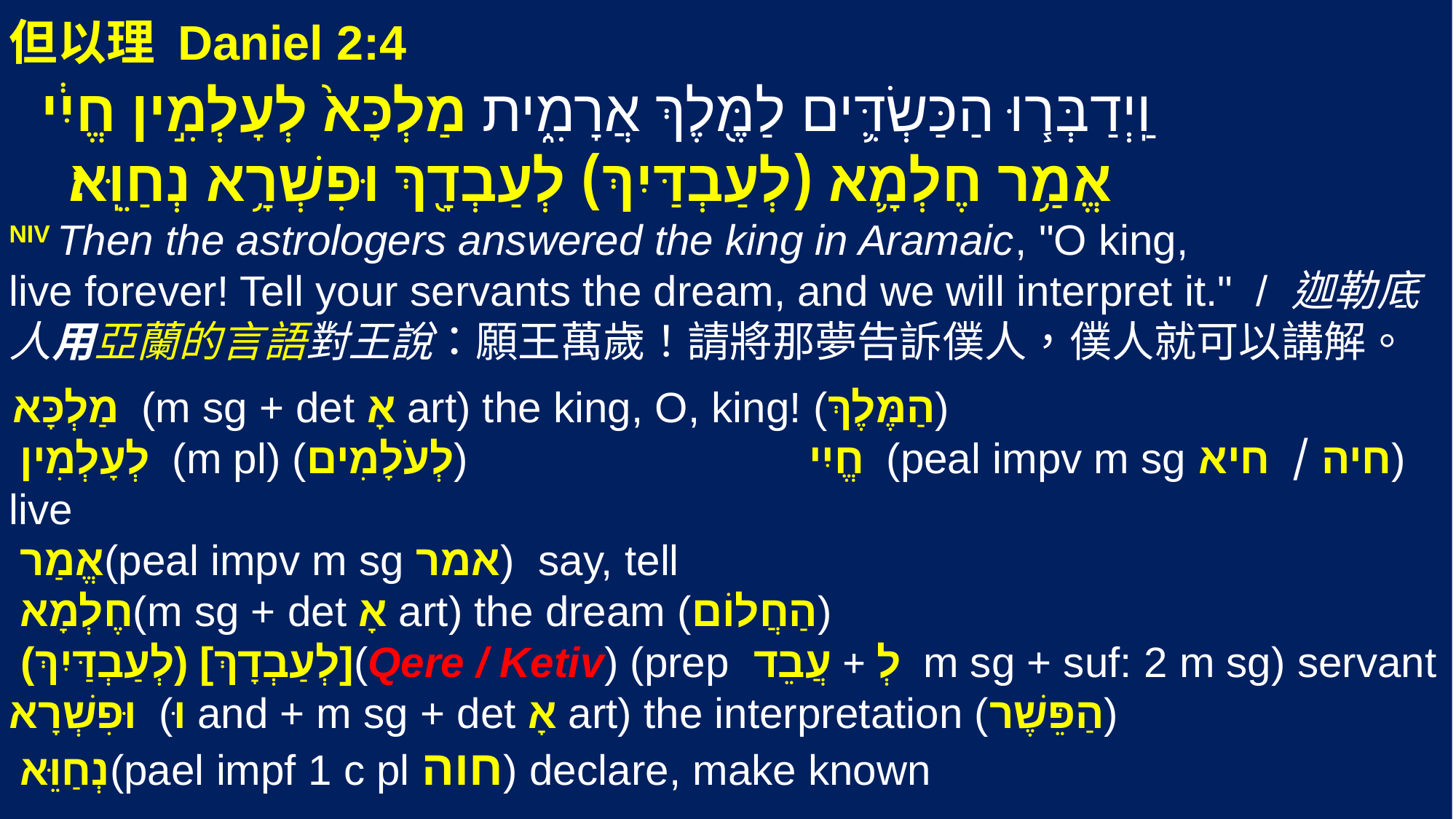

但以理 Daniel 2:4
  ‎וַֽיְדַבְּר֧וּ הַכַּשְׂדִּ֛ים לַמֶּ֖לֶךְ אֲרָמִ֑ית מַלְכָּא֙ לְעָלְמִ֣ין חֱיִ֔י
    אֱמַ֥ר חֶלְמָ֛א (לְעַבְדַּיִךְ) לְעַבְדָ֖ךְ וּפִשְׁרָ֥א נְחַוֵּֽא׃
NIV Then the astrologers answered the king in Aramaic, "O king,
live forever! Tell your servants the dream, and we will interpret it."  / 迦勒底人用亞蘭的言語對王說：願王萬歲！請將那夢告訴僕人，僕人就可以講解。

 מַלְכָּא  (m sg + det אָ art) the king, O, king! (הַמֶּלֶךְ)
 לְעָלְמִין  (m pl) (לְעֹלָמִים)		  	   חֱיִי  (peal impv m sg חיה /  חיא) live
 אֱמַר(peal impv m sg אמר)  say, tell
 חֶלְמָא(m sg + det אָ art) the dream (הַחֲלוֹם)
 (לְעַבְדַּיִךְ) [לְעַבְדָךְ](Qere / Ketiv) (prep  לְ + עֲבֵד  m sg + suf: 2 m sg) servant
וּפִשְׁרָא  (וּ and + m sg + det אָ art) the interpretation (הַפֵּשֶׁר)
 נְחַוֵּא(pael impf 1 c pl חוה) declare, make known